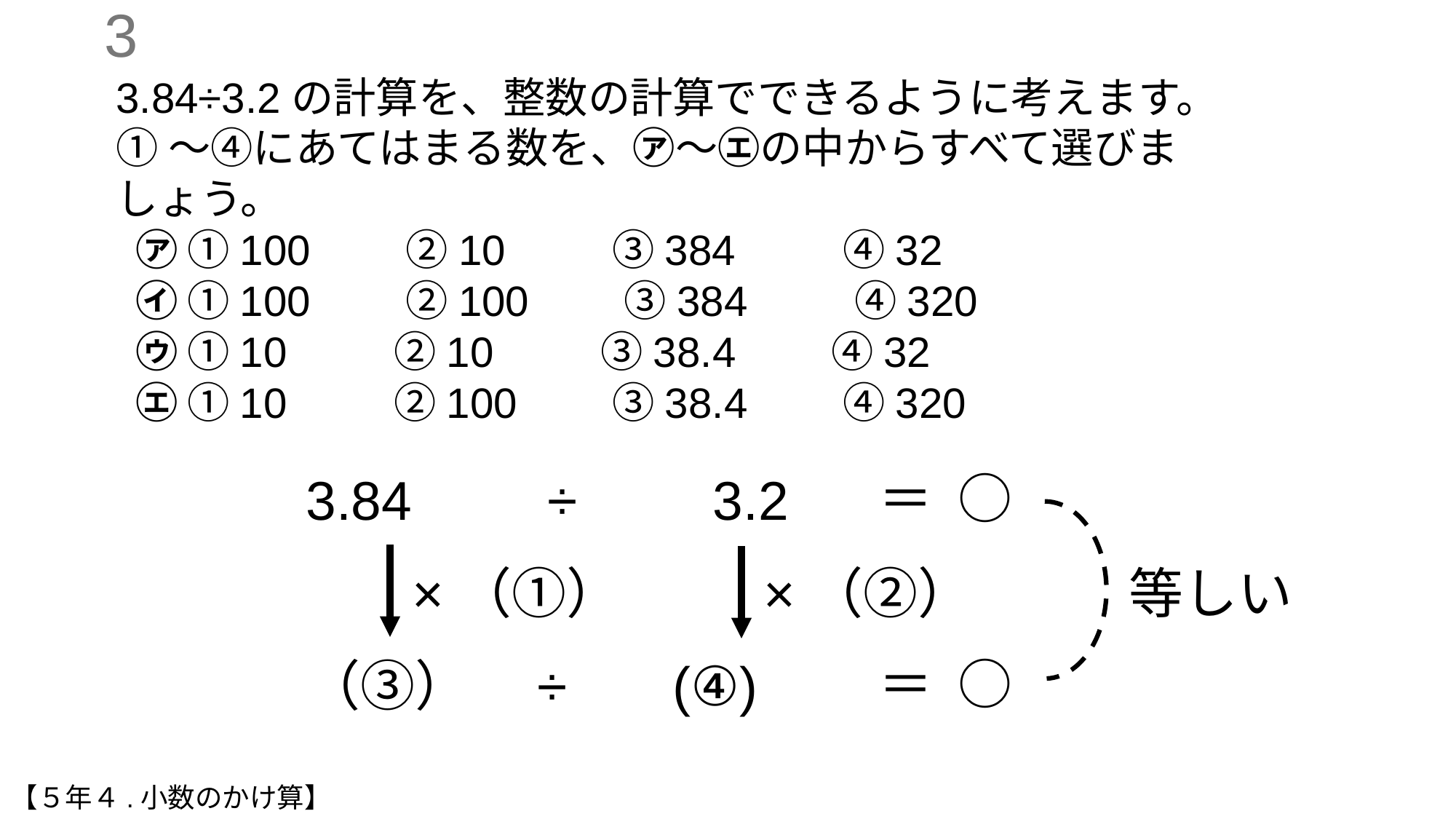

3
3.84÷3.2の計算を、整数の計算でできるように考えます。
①～④にあてはまる数を、㋐〜㋓の中からすべて選びましょう。
 ㋐ ①100　　②10 　　③384 　　④32
 ㋑ ①100　　②100　　③384 　　④320
 ㋒ ①10 　　②10 　　③38.4　　④32
 ㋓ ①10 　　②100　　③38.4　　④320
＝  ○
3.84　　÷　　3.2

×（①）
×（②）
等しい
＝  ○
（③）　÷　  (④)
【５年４.小数のかけ算】